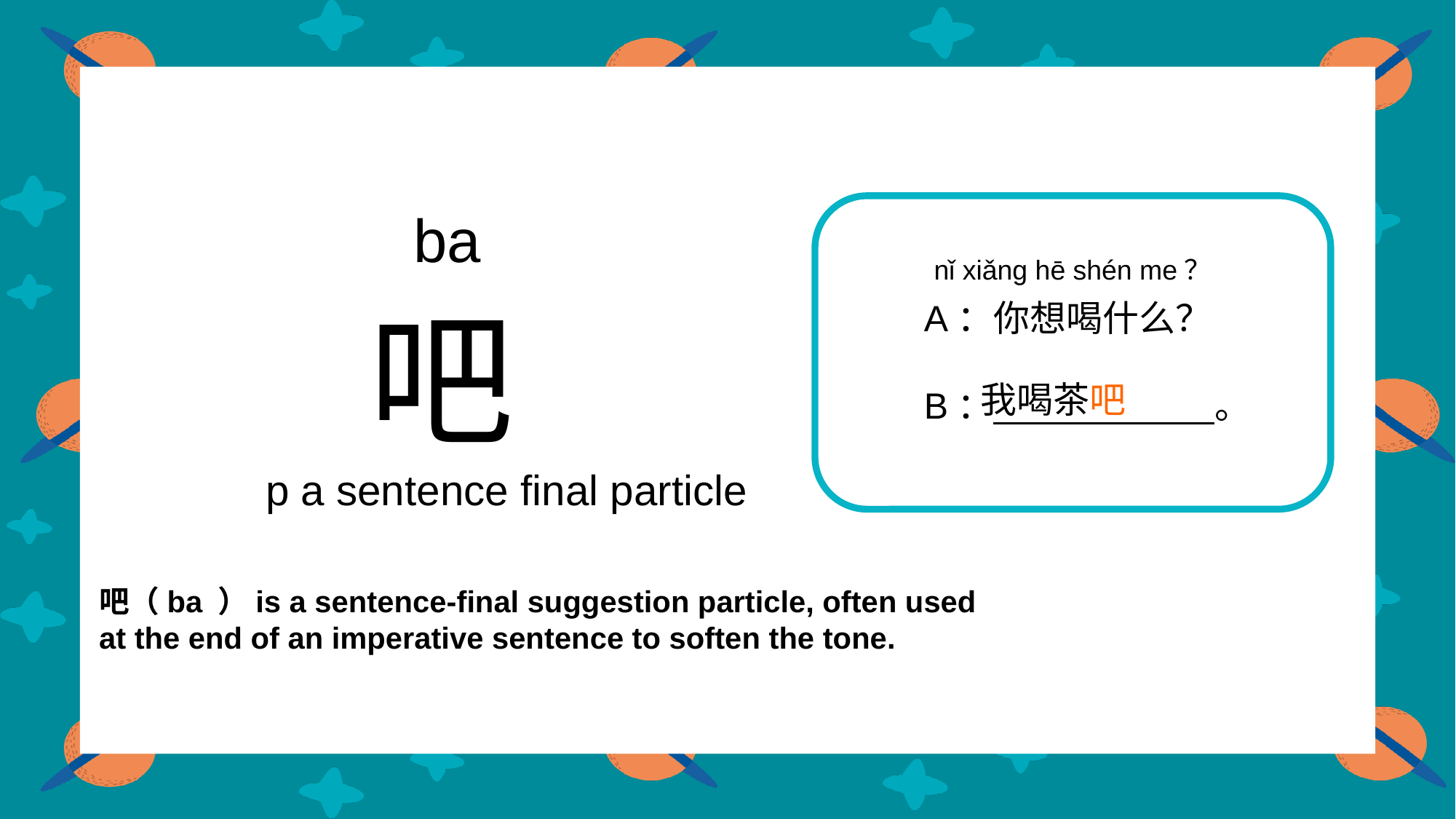

ba
nǐ xiǎng hē shén me？
     吧
        p a sentence final particle
A：你想喝什么？

B：                           。
我喝茶吧
吧（ba ）is a sentence-final suggestion particle, often used at the end of an imperative sentence to soften the tone.